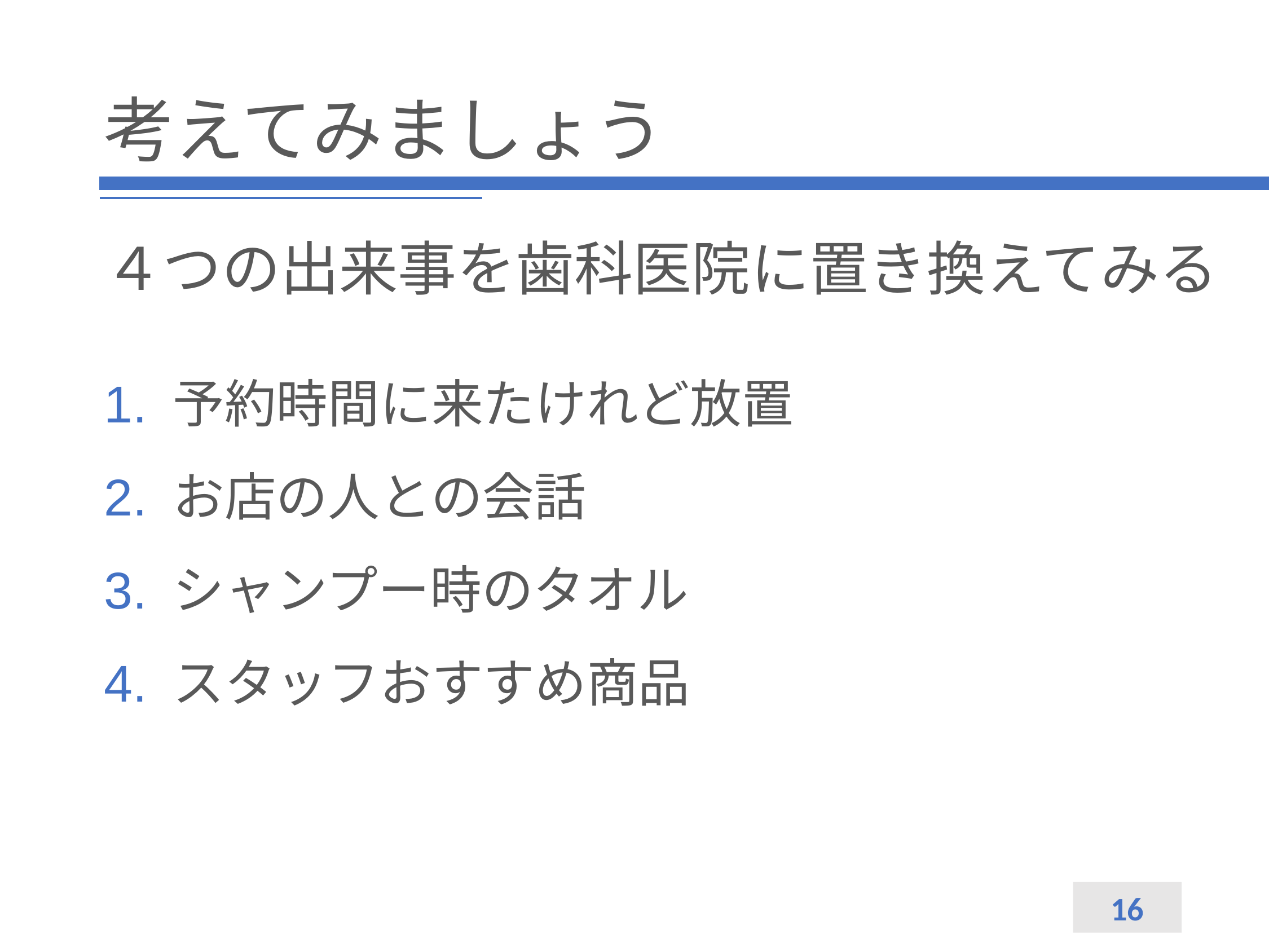

# 考えてみましょう
４つの出来事を歯科医院に置き換えてみる
予約時間に来たけれど放置
お店の人との会話
シャンプー時のタオル
スタッフおすすめ商品
16